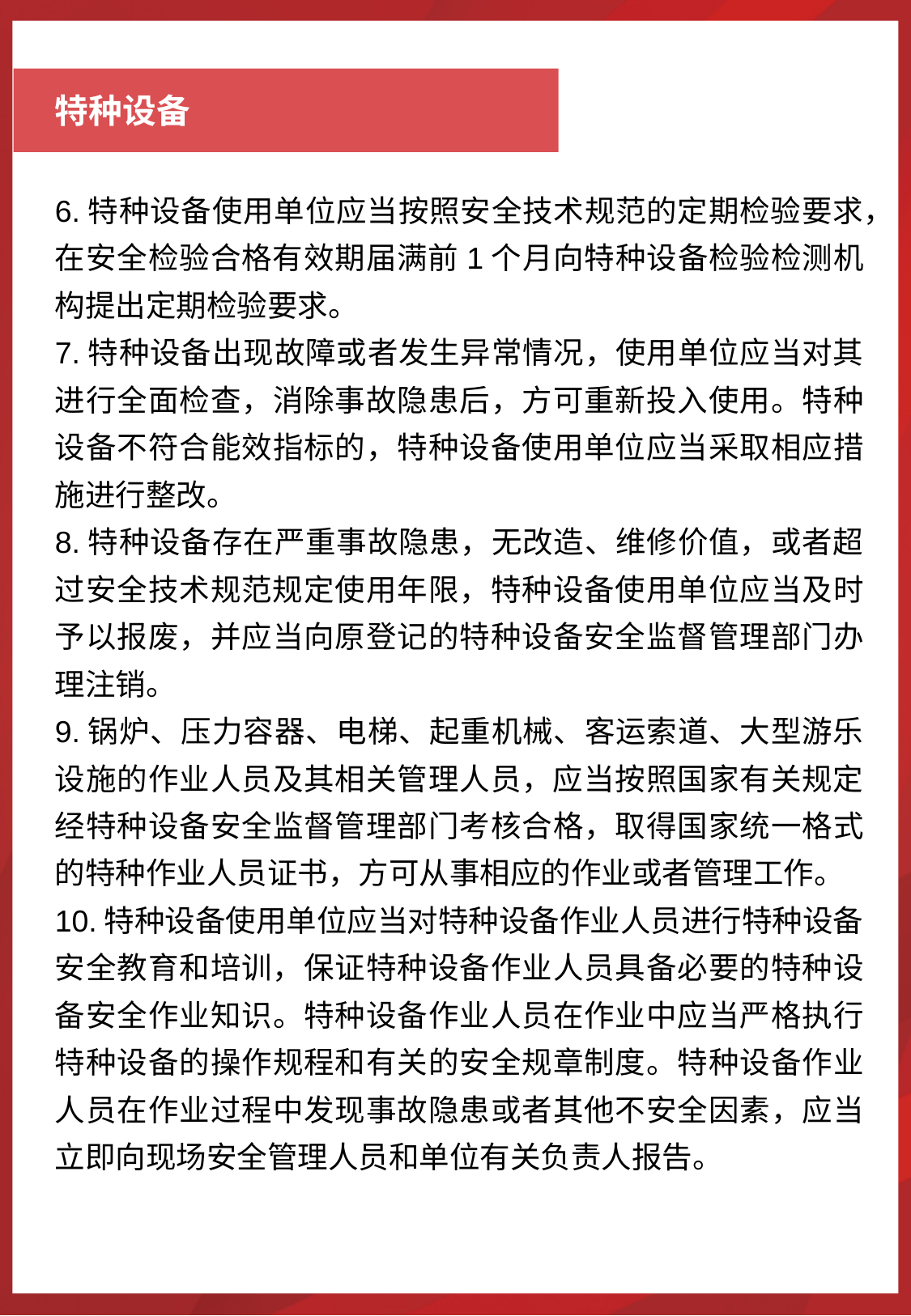

特种设备
6.特种设备使用单位应当按照安全技术规范的定期检验要求，在安全检验合格有效期届满前1个月向特种设备检验检测机构提出定期检验要求。
7.特种设备出现故障或者发生异常情况，使用单位应当对其进行全面检查，消除事故隐患后，方可重新投入使用。特种设备不符合能效指标的，特种设备使用单位应当采取相应措施进行整改。
8.特种设备存在严重事故隐患，无改造、维修价值，或者超过安全技术规范规定使用年限，特种设备使用单位应当及时予以报废，并应当向原登记的特种设备安全监督管理部门办理注销。
9.锅炉、压力容器、电梯、起重机械、客运索道、大型游乐设施的作业人员及其相关管理人员，应当按照国家有关规定经特种设备安全监督管理部门考核合格，取得国家统一格式的特种作业人员证书，方可从事相应的作业或者管理工作。
10.特种设备使用单位应当对特种设备作业人员进行特种设备安全教育和培训，保证特种设备作业人员具备必要的特种设备安全作业知识。特种设备作业人员在作业中应当严格执行特种设备的操作规程和有关的安全规章制度。特种设备作业人员在作业过程中发现事故隐患或者其他不安全因素，应当立即向现场安全管理人员和单位有关负责人报告。